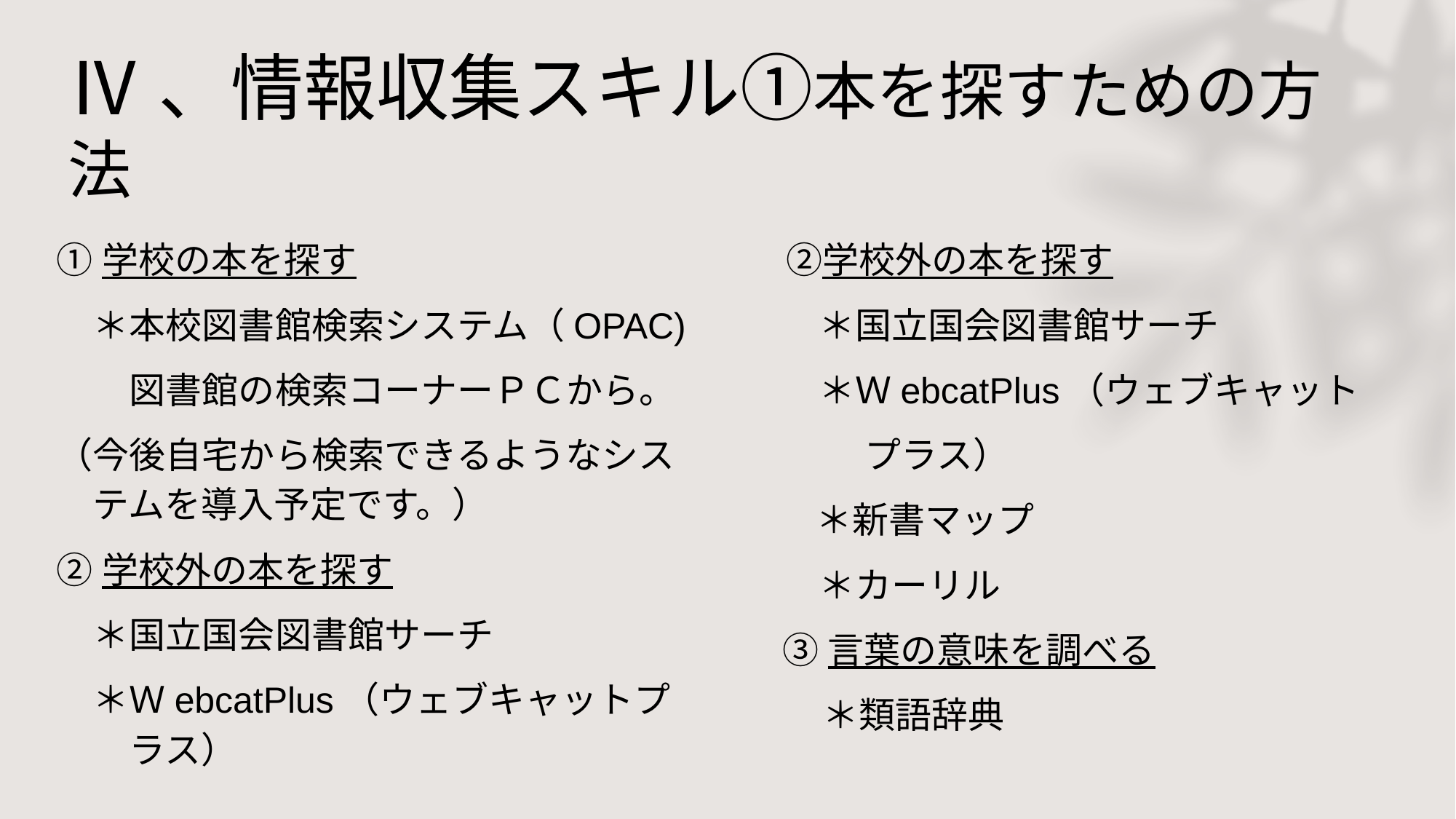

# Ⅳ、情報収集スキル①本を探すための方法
①学校の本を探す
　＊本校図書館検索システム（OPAC)
　　図書館の検索コーナーＰＣから。
（今後自宅から検索できるようなシス　テムを導入予定です。）
②学校外の本を探す
　＊国立国会図書館サーチ
　＊ＷebcatPlus（ウェブキャットプ　　ラス）
　②学校外の本を探す
　    ＊国立国会図書館サーチ
　    ＊ＷebcatPlus（ウェブキャット
             プラス）
       ＊新書マップ
　    ＊カーリル
    ③言葉の意味を調べる
　　＊類語辞典